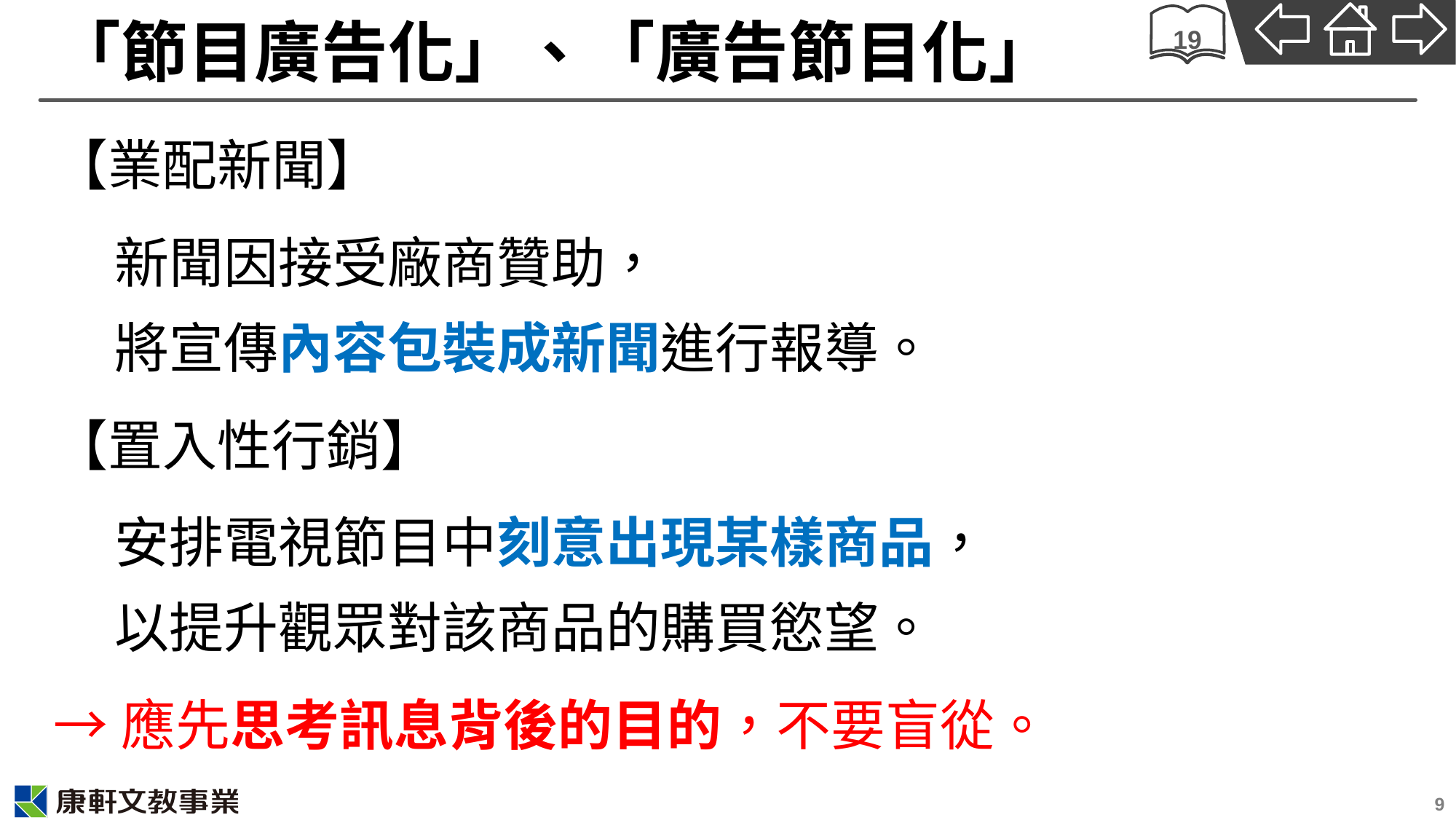

# 「節目廣告化」、「廣告節目化」
19
【業配新聞】
新聞因接受廠商贊助，
將宣傳內容包裝成新聞進行報導。
【置入性行銷】
安排電視節目中刻意出現某樣商品，
以提升觀眾對該商品的購買慾望。
→應先思考訊息背後的目的，不要盲從。
9